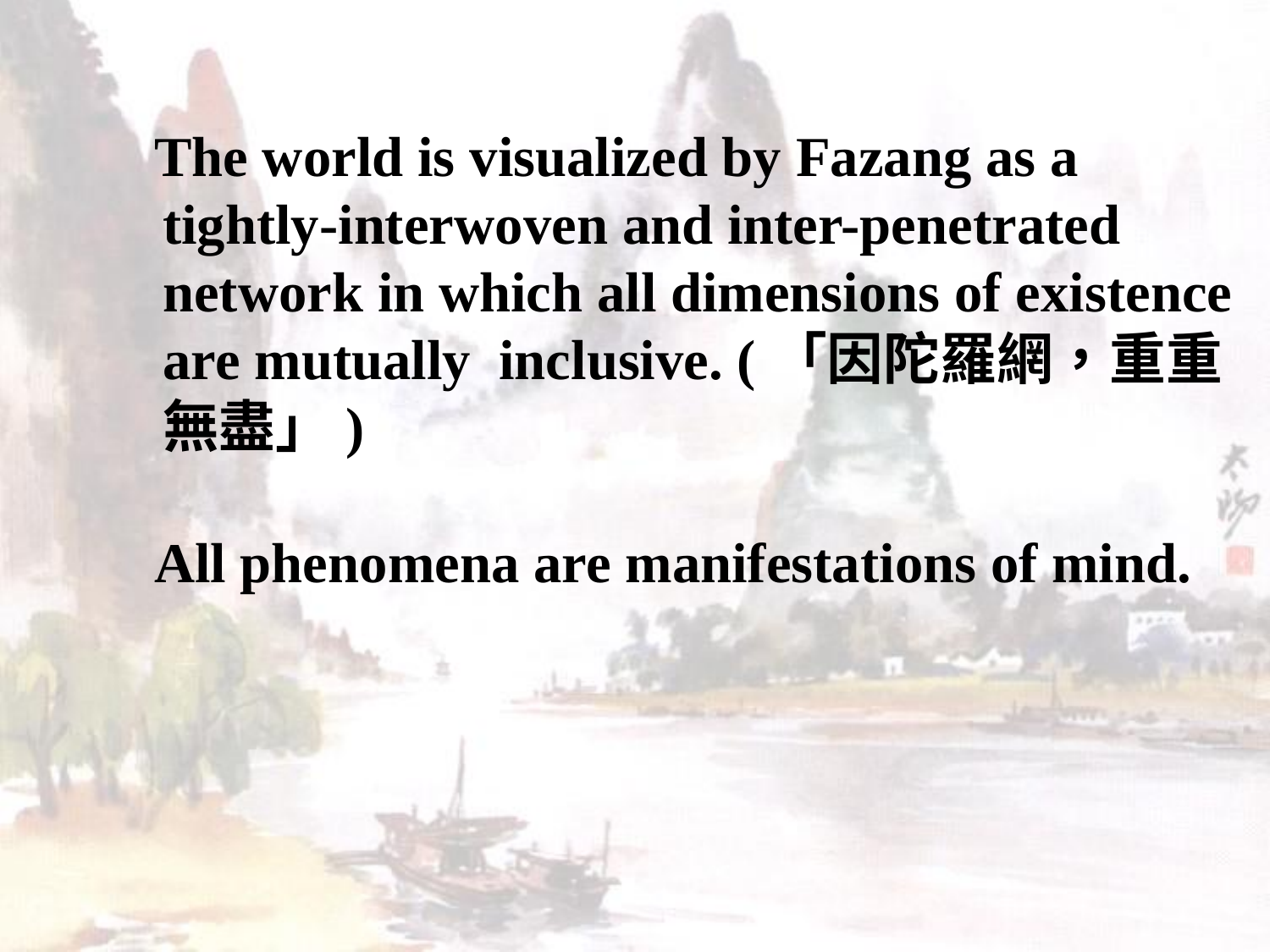

The world is visualized by Fazang as a tightly-interwoven and inter-penetrated network in which all dimensions of existence are mutually  inclusive. (「因陀羅網，重重無盡」)

          All phenomena are manifestations of mind.